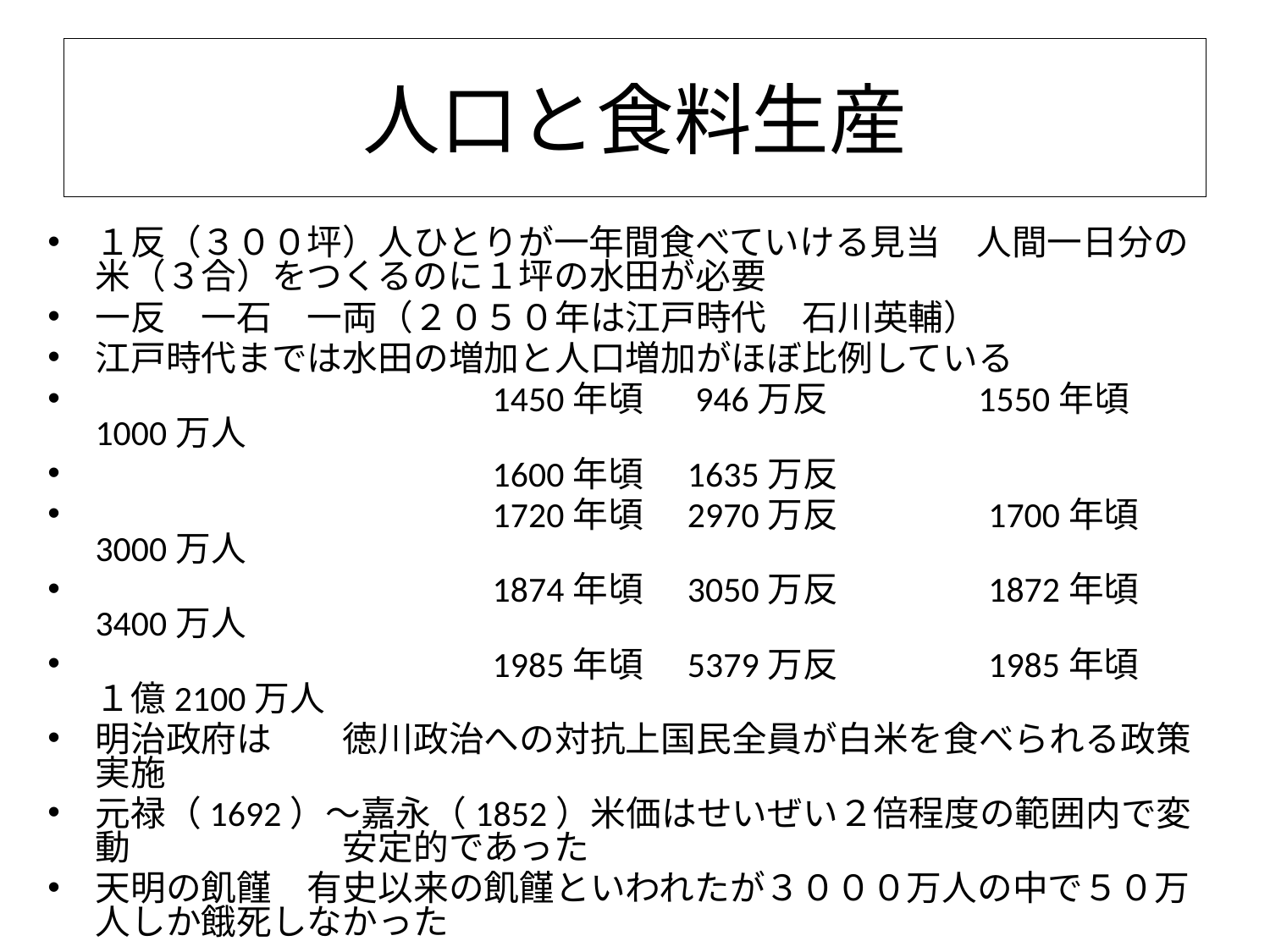

# 人口と食料生産
１反（３００坪）人ひとりが一年間食べていける見当　人間一日分の米（３合）をつくるのに１坪の水田が必要
一反　一石　一両（２０５０年は江戸時代　石川英輔）
江戸時代までは水田の増加と人口増加がほぼ比例している
　　　　　　　　　　　1450年頃　 946万反　　　　1550年頃　1000万人
　　　　　　　　　　　1600年頃　1635万反
　　　　　　　　　　　1720年頃　2970万反　　　　1700年頃　3000万人
　　　　　　　　　　　1874年頃　3050万反　　　　1872年頃　3400万人
　　　　　　　　　　　1985年頃　5379万反　　　　1985年頃　１億2100万人
明治政府は　　徳川政治への対抗上国民全員が白米を食べられる政策実施
元禄（1692）～嘉永（1852）米価はせいぜい２倍程度の範囲内で変動　　　　　　安定的であった
天明の飢饉　有史以来の飢饉といわれたが３０００万人の中で５０万人しか餓死しなかった